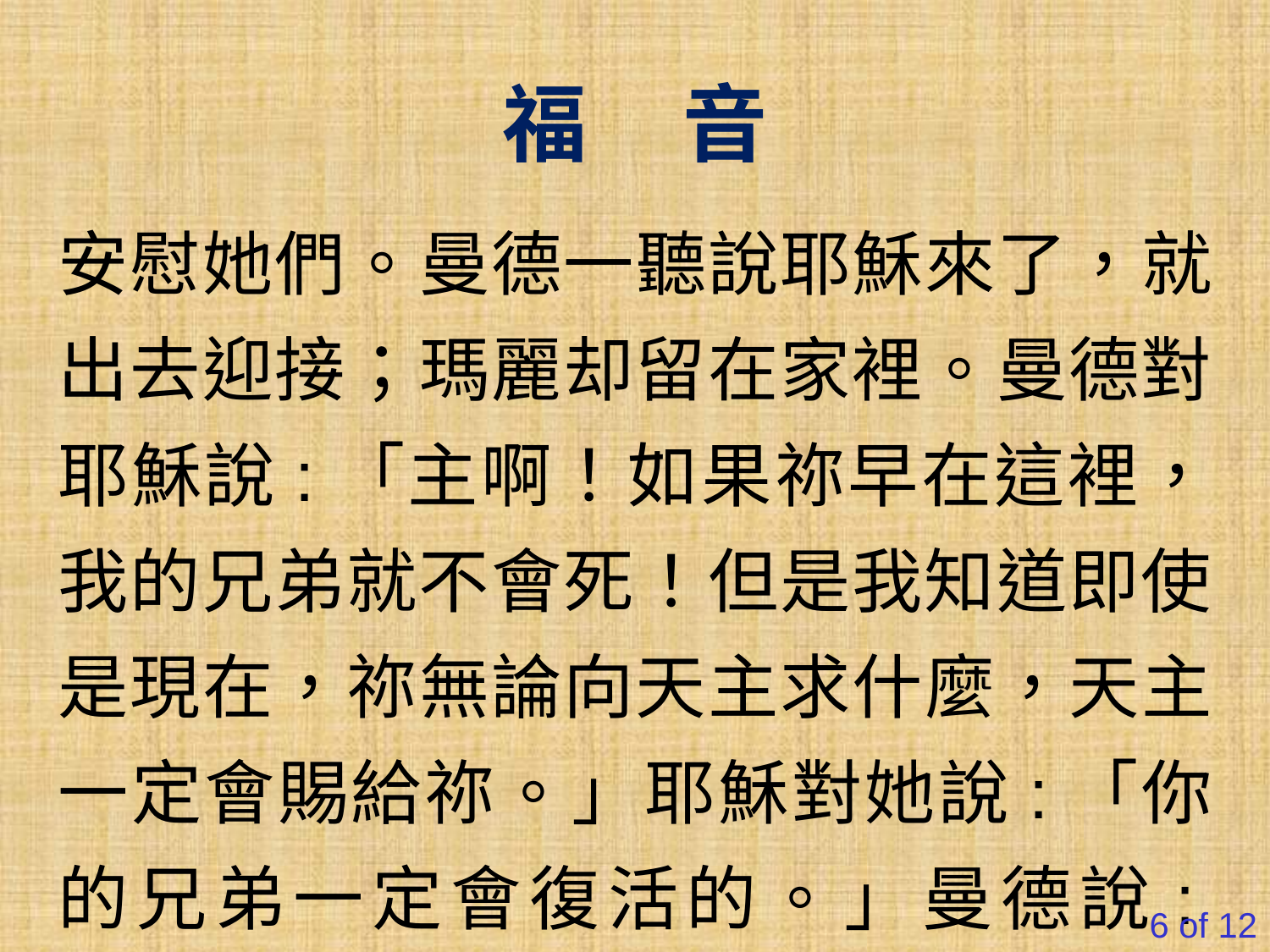

福     音

安慰她們。曼德一聽說耶穌來了，就出去迎接；瑪麗却留在家裡。曼德對耶穌說:「主啊！如果祢早在這裡，我的兄弟就不會死！但是我知道即使是現在，祢無論向天主求什麼，天主一定會賜給祢。」耶穌對她說:「你的兄弟一定會復活的。」曼德說:「我知道
6 of 12